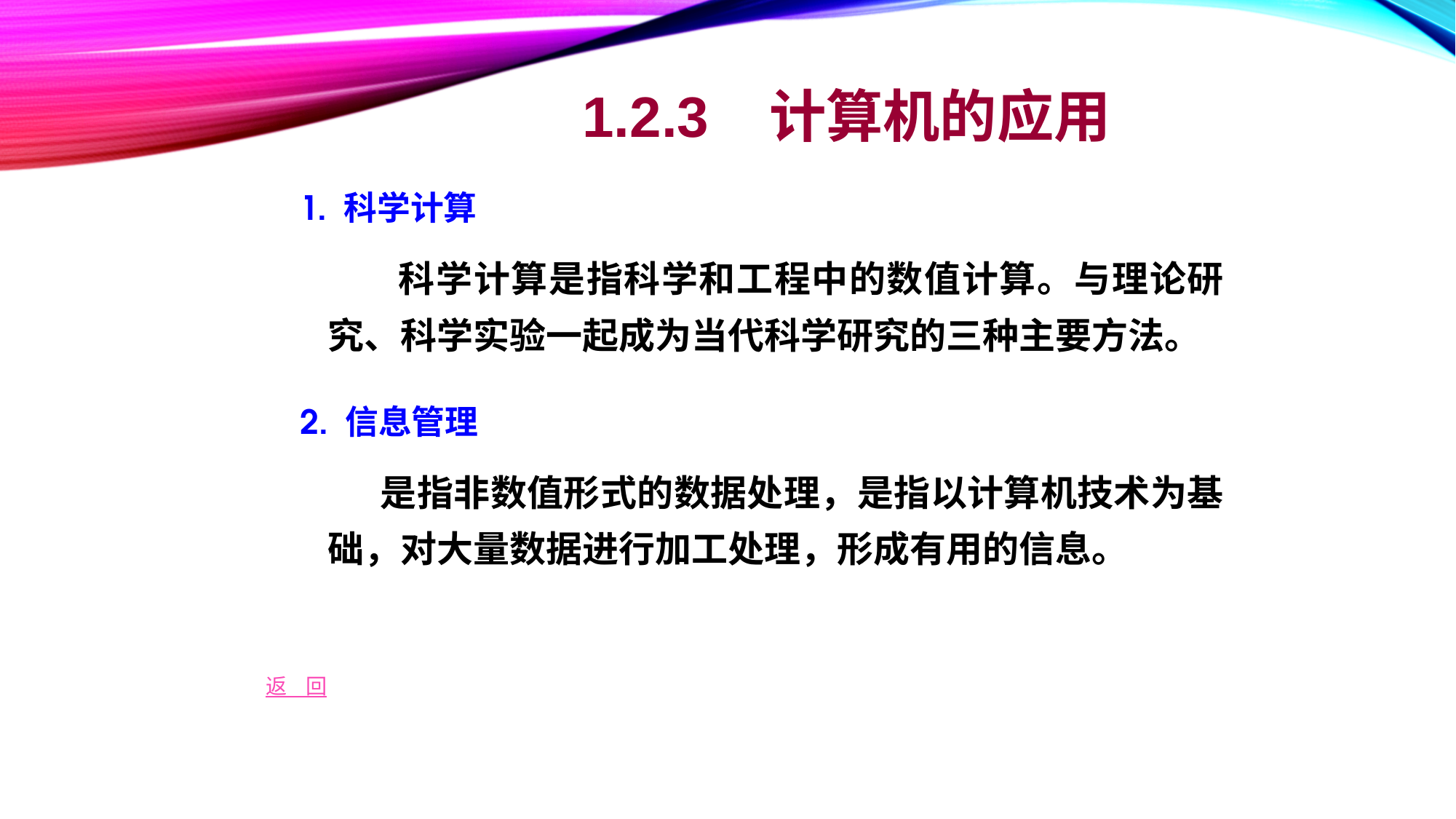

# 1.2.3   计算机的应用
1. 科学计算
	       科学计算是指科学和工程中的数值计算。与理论研究、科学实验一起成为当代科学研究的三种主要方法。

2. 信息管理
         是指非数值形式的数据处理，是指以计算机技术为基础，对大量数据进行加工处理，形成有用的信息。
返    回